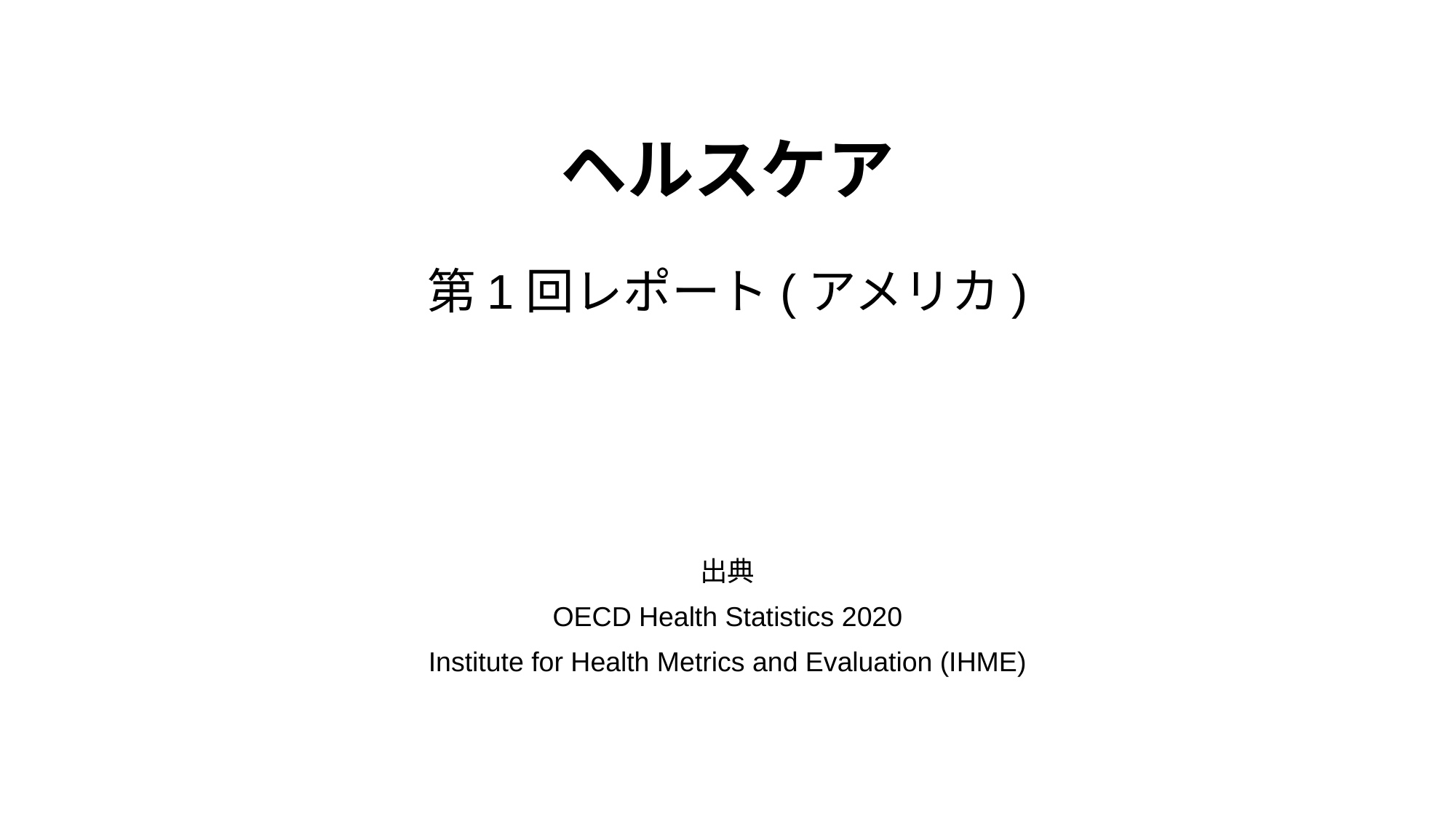

# ヘルスケア 第1回レポート(アメリカ)
出典
OECD Health Statistics 2020
Institute for Health Metrics and Evaluation (IHME)